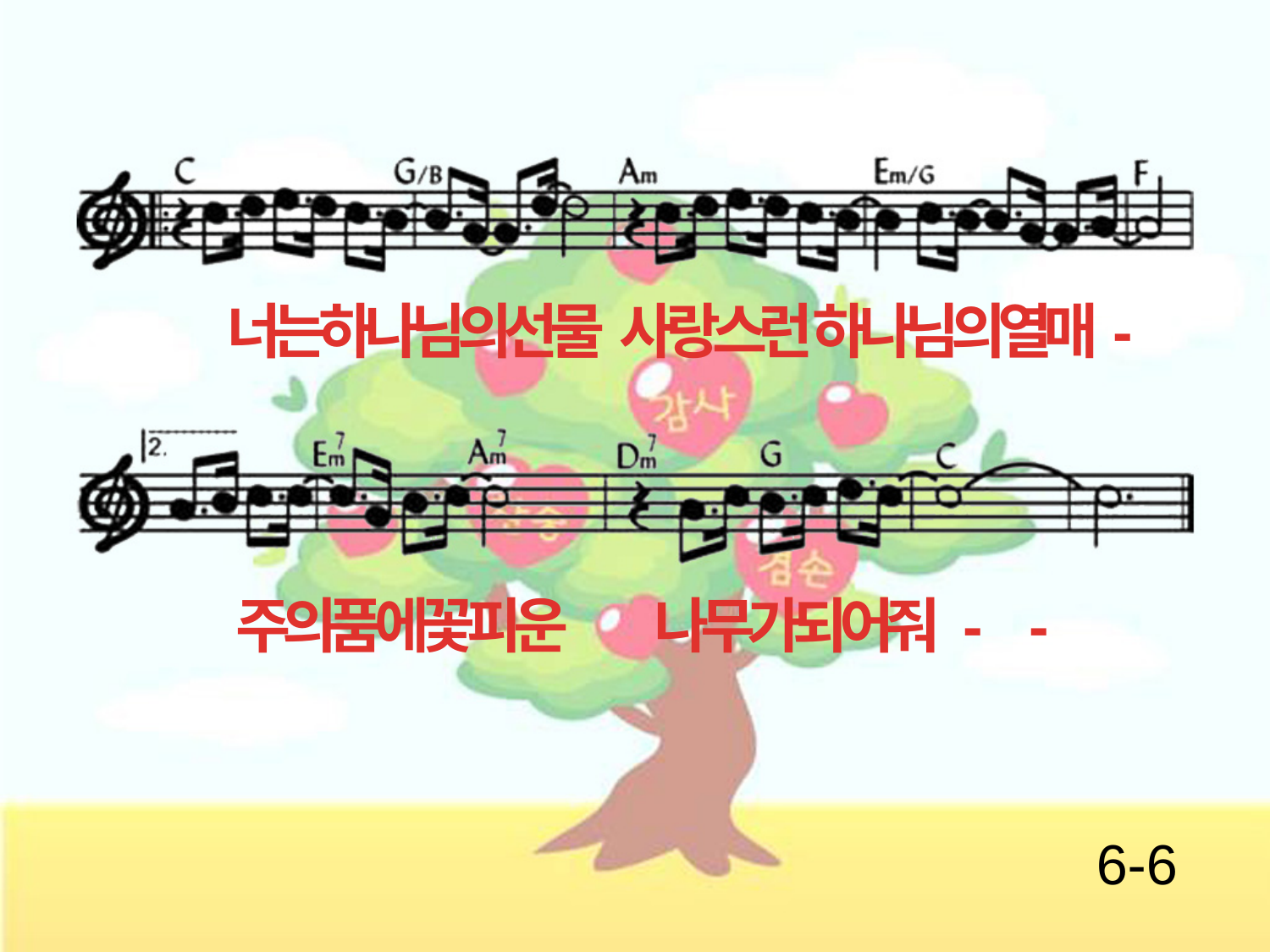

너는하나님의선물   사랑스런 하나님의열매-
주의품에꽃피운            나무가되어줘 -       -
6-6